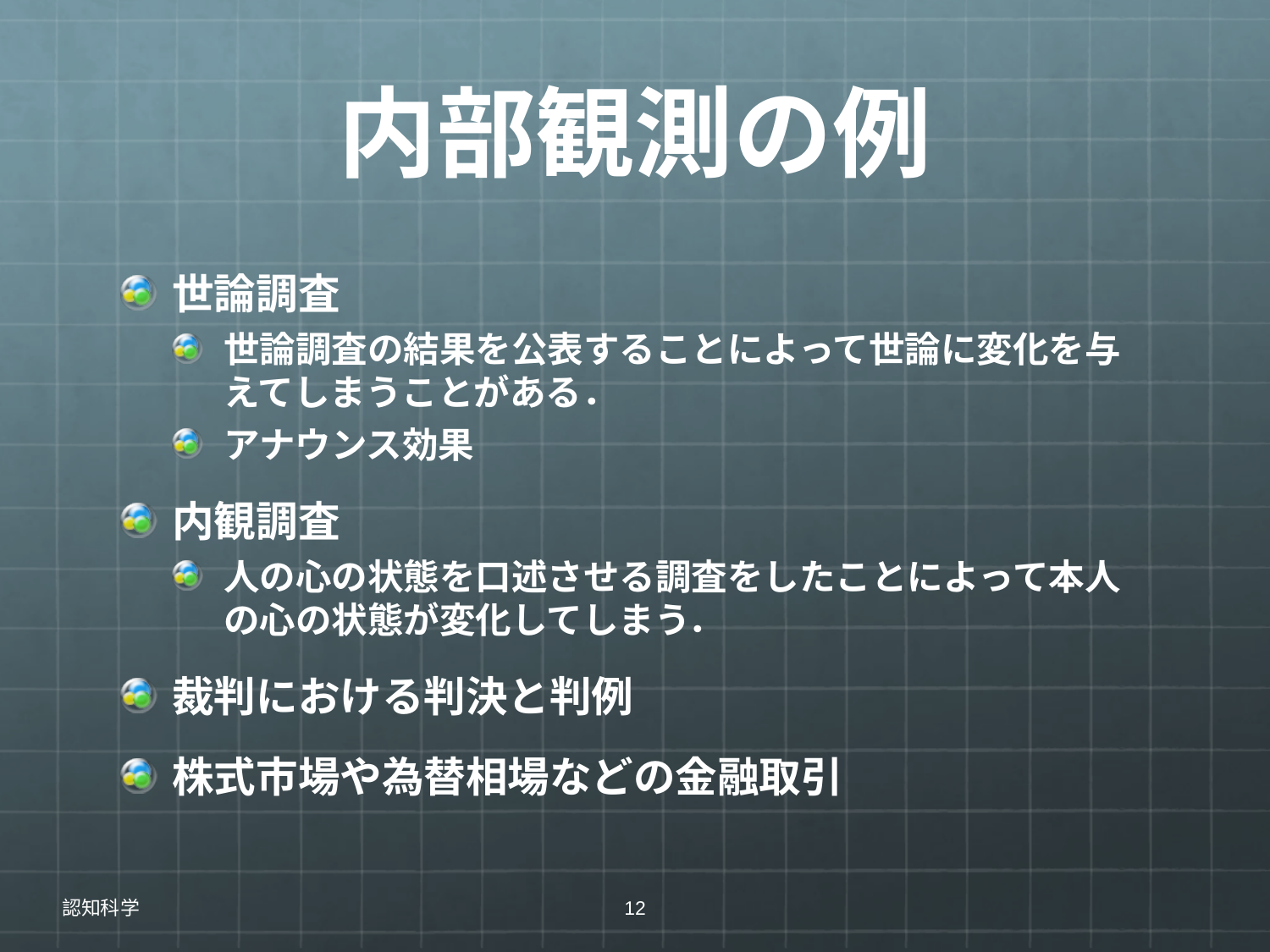

# 内部観測の例
世論調査
世論調査の結果を公表することによって世論に変化を与えてしまうことがある．
アナウンス効果
内観調査
人の心の状態を口述させる調査をしたことによって本人の心の状態が変化してしまう．
裁判における判決と判例
株式市場や為替相場などの金融取引
認知科学
12